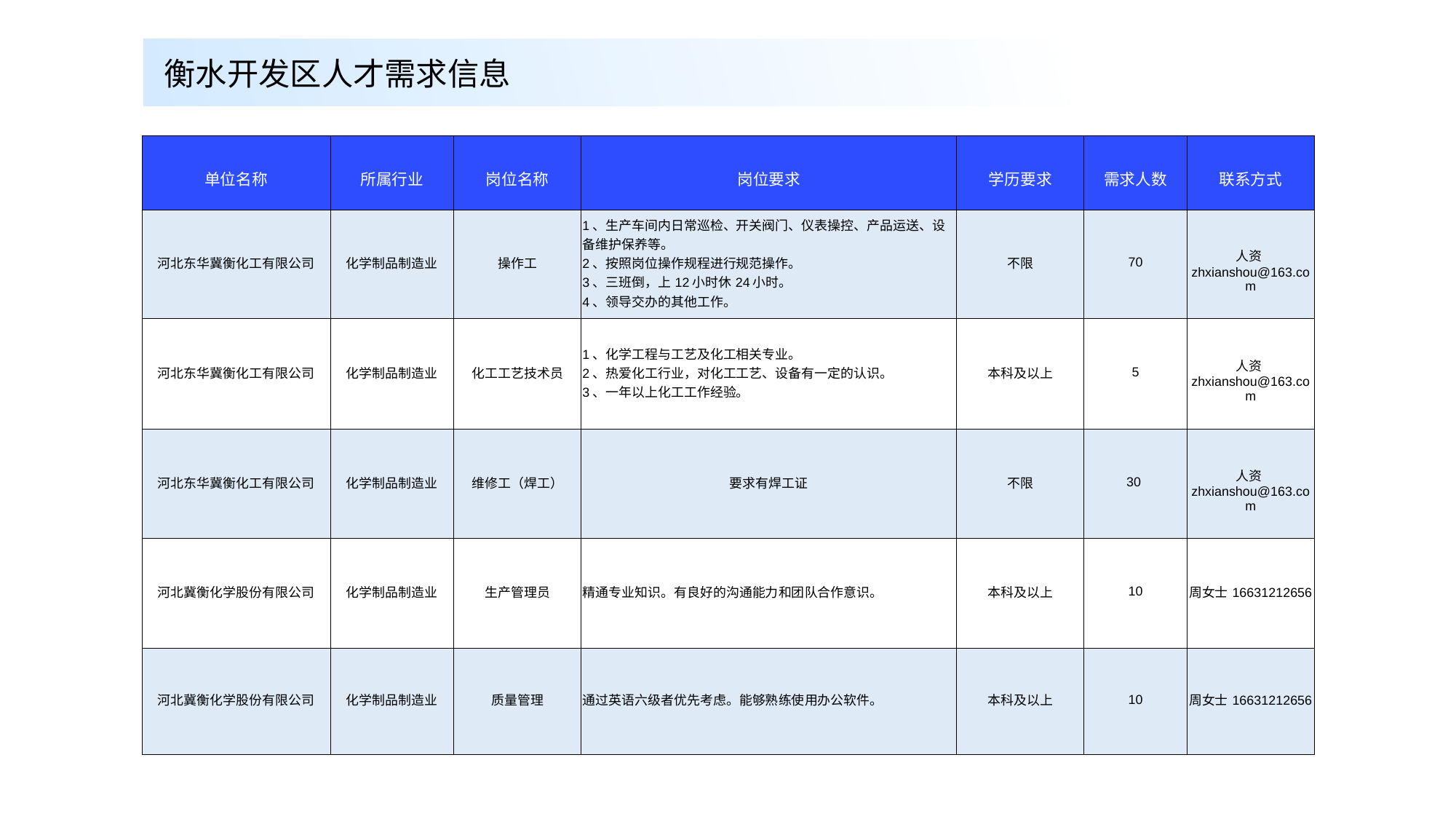

衡水开发区人才需求信息
| 单位名称 | 所属行业 | 岗位名称 | 岗位要求 | 学历要求 | 需求人数 | 联系方式 |
| --- | --- | --- | --- | --- | --- | --- |
| 河北东华冀衡化工有限公司 | 化学制品制造业 | 操作工 | 1、生产车间内日常巡检、开关阀门、仪表操控、产品运送、设备维护保养等。 2、按照岗位操作规程进行规范操作。 3、三班倒，上12小时休24小时。 4、领导交办的其他工作。 | 不限 | 70 | 人资zhxianshou@163.com |
| 河北东华冀衡化工有限公司 | 化学制品制造业 | 化工工艺技术员 | 1、化学工程与工艺及化工相关专业。 2、热爱化工行业，对化工工艺、设备有一定的认识。 3、一年以上化工工作经验。 | 本科及以上 | 5 | 人资zhxianshou@163.com |
| 河北东华冀衡化工有限公司 | 化学制品制造业 | 维修工（焊工） | 要求有焊工证 | 不限 | 30 | 人资zhxianshou@163.com |
| 河北冀衡化学股份有限公司 | 化学制品制造业 | 生产管理员 | 精通专业知识。有良好的沟通能力和团队合作意识。 | 本科及以上 | 10 | 周女士16631212656 |
| 河北冀衡化学股份有限公司 | 化学制品制造业 | 质量管理 | 通过英语六级者优先考虑。能够熟练使用办公软件。 | 本科及以上 | 10 | 周女士16631212656 |
3